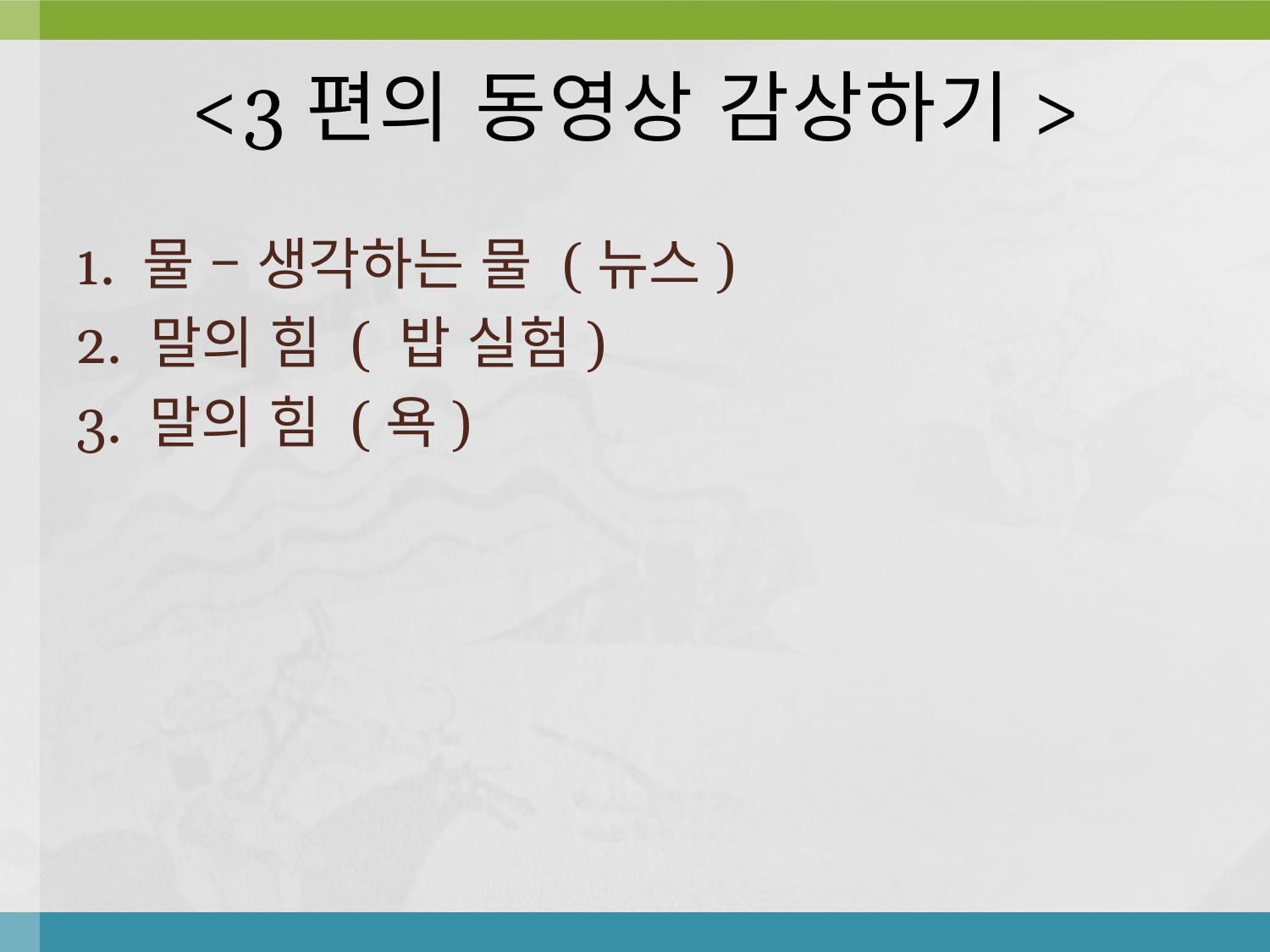

# <3편의 동영상 감상하기>
1. 물 – 생각하는 물 (뉴스)
2. 말의 힘 ( 밥 실험)
3. 말의 힘 (욕)